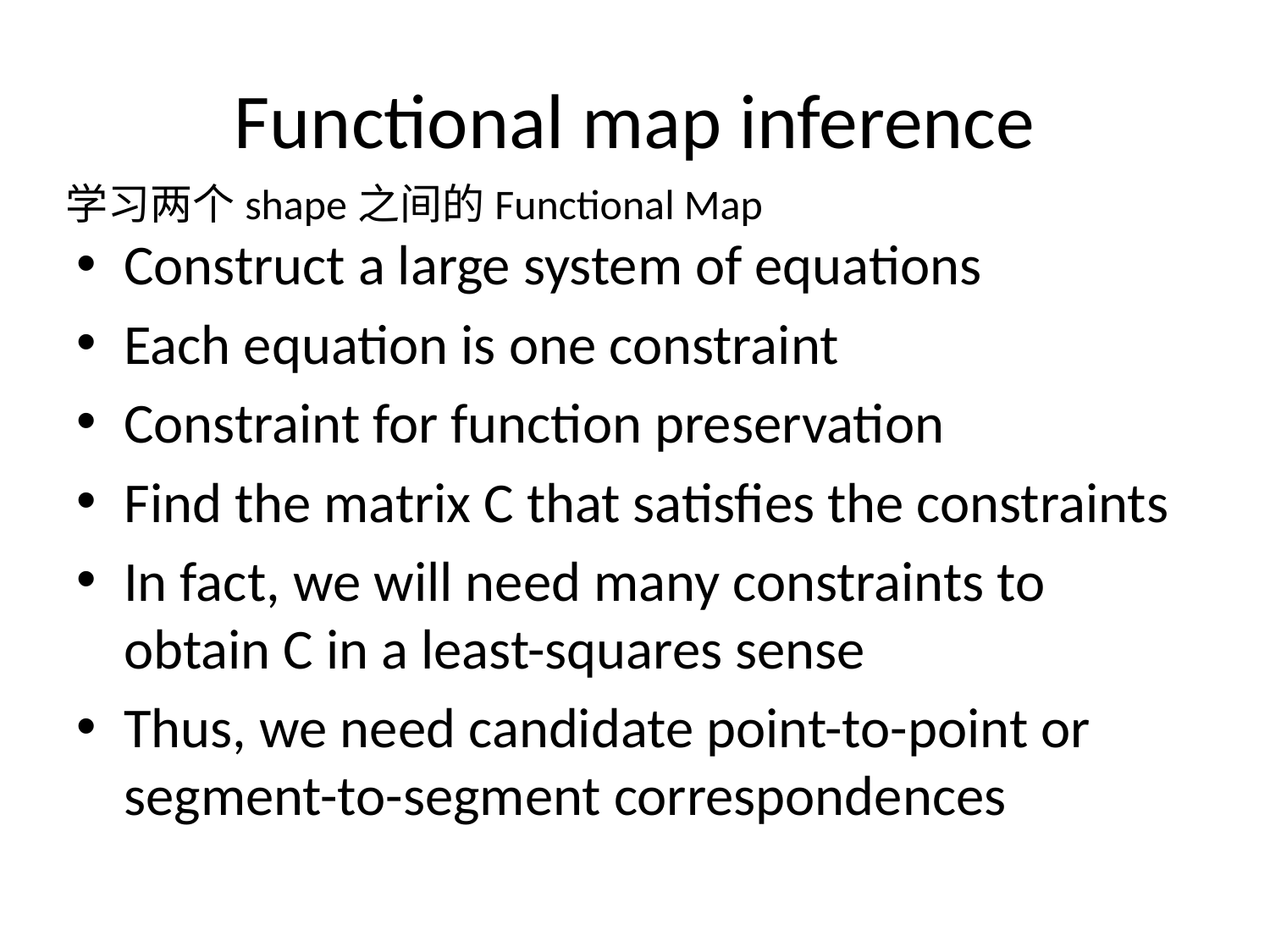

# Functional map inference
学习两个shape之间的Functional Map
Construct a large system of equations
Each equation is one constraint
Constraint for function preservation
Find the matrix C that satisfies the constraints
In fact, we will need many constraints to obtain C in a least-squares sense
Thus, we need candidate point-to-point or segment-to-segment correspondences